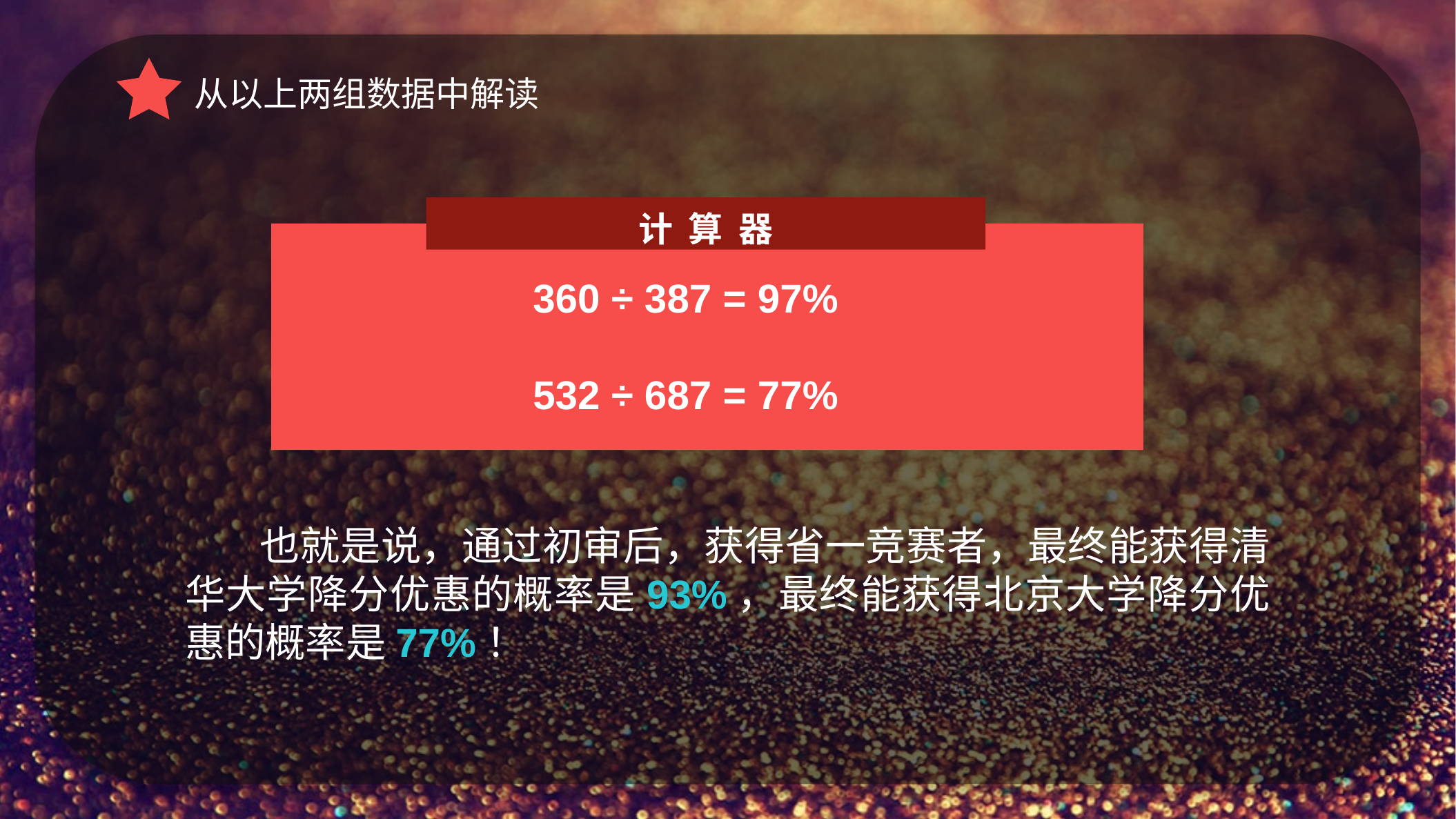

从以上两组数据中解读
计  算  器

360 ÷ 387 = 97%

532 ÷ 687 = 77%
       也就是说，通过初审后，获得省一竞赛者，最终能获得清华大学降分优惠的概率是93%，最终能获得北京大学降分优惠的概率是77%！